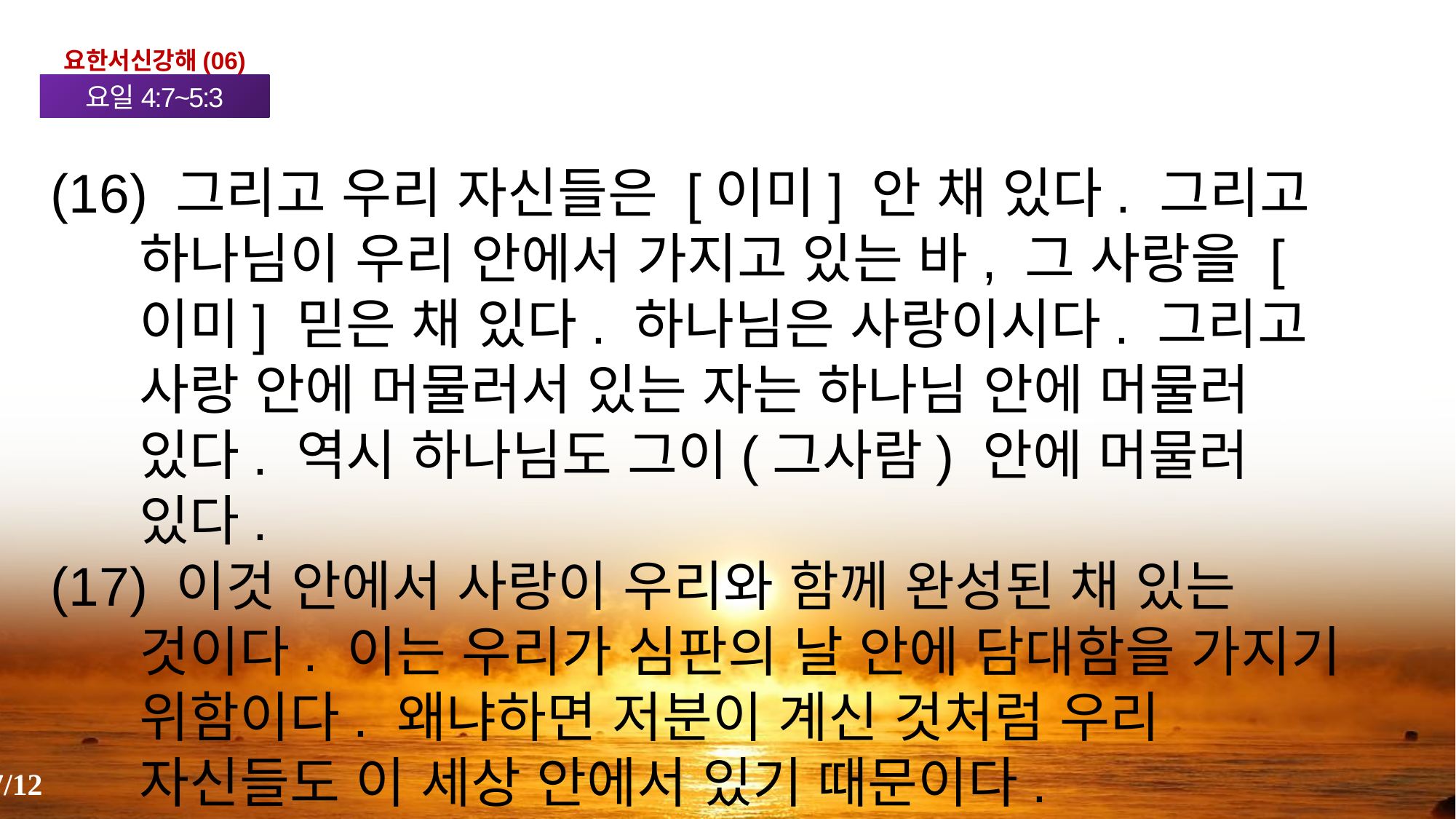

요한서신강해(06)
요일4:7~5:3

(16) 그리고 우리 자신들은 [이미] 안 채 있다. 그리고 하나님이 우리 안에서 가지고 있는 바, 그 사랑을 [이미] 믿은 채 있다. 하나님은 사랑이시다. 그리고 사랑 안에 머물러서 있는 자는 하나님 안에 머물러 있다. 역시 하나님도 그이(그사람) 안에 머물러 있다.
(17) 이것 안에서 사랑이 우리와 함께 완성된 채 있는 것이다. 이는 우리가 심판의 날 안에 담대함을 가지기 위함이다. 왜냐하면 저분이 계신 것처럼 우리 자신들도 이 세상 안에서 있기 때문이다.